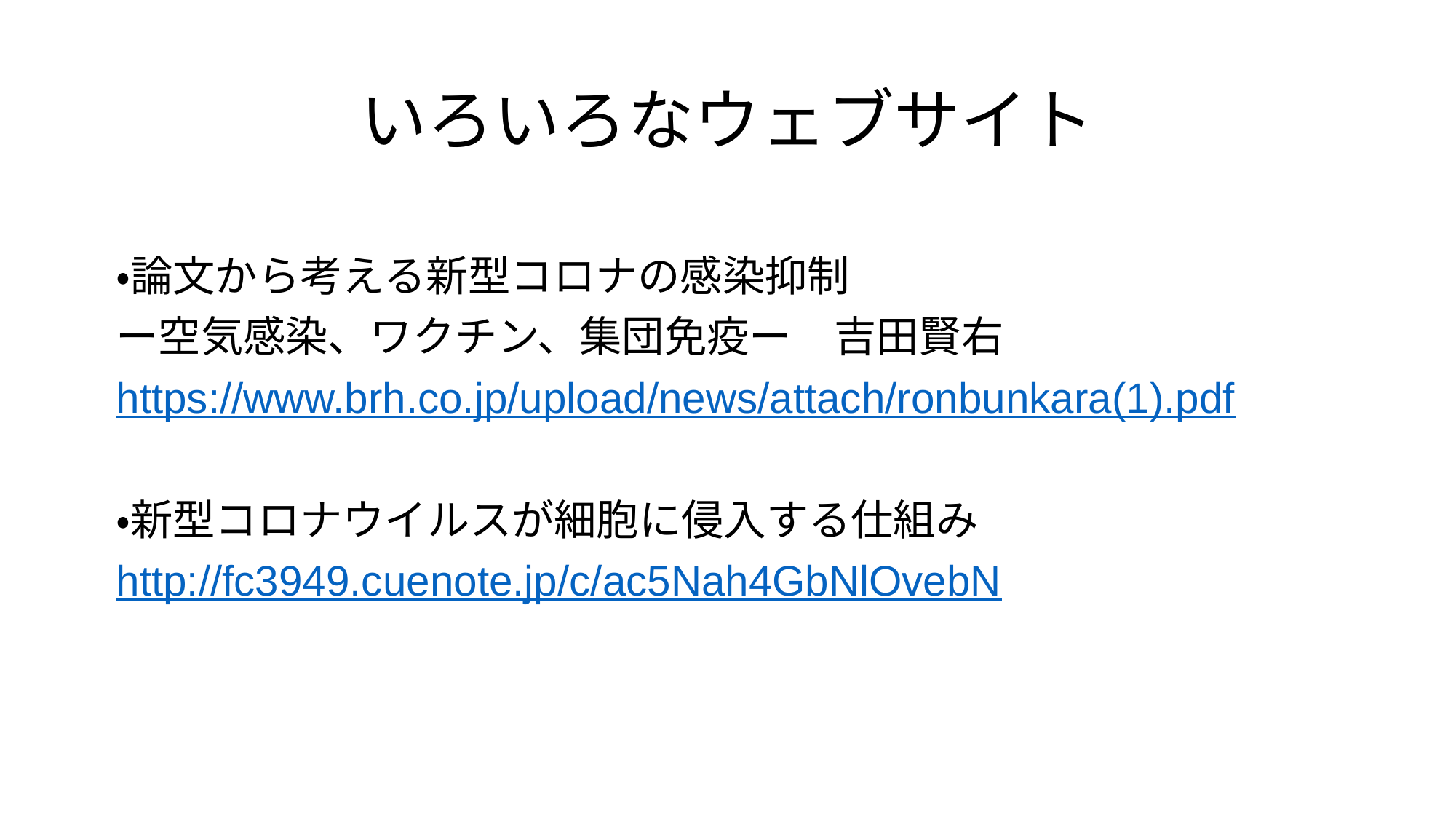

# いろいろなウェブサイト
・論文から考える新型コロナの感染抑制
ー空気感染、ワクチン、集団免疫ー　吉田賢右
https://www.brh.co.jp/upload/news/attach/ronbunkara(1).pdf

・新型コロナウイルスが細胞に侵入する仕組み
http://fc3949.cuenote.jp/c/ac5Nah4GbNlOvebN